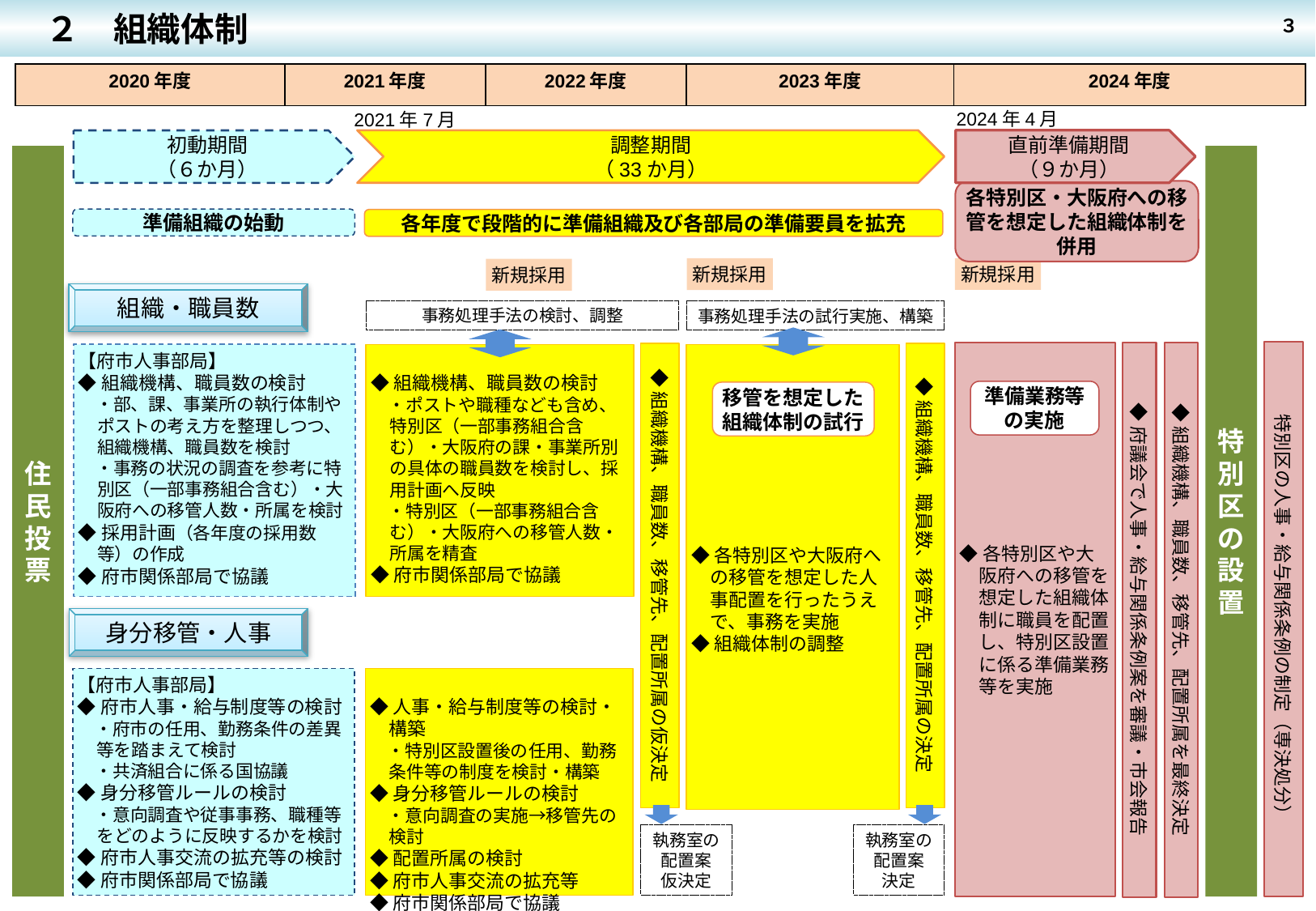

２　組織体制
３
| 2020年度 | 2021年度 | 2022年度 | 2023年度 | 2024年度 |
| --- | --- | --- | --- | --- |
2024年4月
2021年7月
調整期間
（33か月）
直前準備期間
（９か月）
初動期間
（６か月）
住民投票
特別区の設置
各特別区・大阪府への移管を想定した組織体制を併用
準備組織の始動
各年度で段階的に準備組織及び各部局の準備要員を拡充
新規採用
新規採用
新規採用
組織・職員数
事務処理手法の試行実施、構築
事務処理手法の検討、調整

特別区の人事・給与関係条例の制定（専決処分）
◆府議会で人事・給与関係条例案を審議・市会報告
◆各特別区や大阪府への移管を想定した組織体制に職員を配置し、特別区設置に係る準備業務等を実施
◆組織機構、職員数、移管先、配置所属を最終決定
◆組織機構、職員数、移管先、配置所属の決定
◆組織機構、職員数、移管先、配置所属の仮決定
【府市人事部局】
◆組織機構、職員数の検討
　・部、課、事業所の執行体制やポストの考え方を整理しつつ、組織機構、職員数を検討
　・事務の状況の調査を参考に特別区（一部事務組合含む）・大阪府への移管人数・所属を検討
◆採用計画（各年度の採用数等）の作成
◆府市関係部局で協議

◆各特別区や大阪府への移管を想定した人事配置を行ったうえで、事務を実施
◆組織体制の調整

◆組織機構、職員数の検討
　・ポストや職種なども含め、特別区（一部事務組合含む）・大阪府の課・事業所別の具体の職員数を検討し、採用計画へ反映
　・特別区（一部事務組合含む）・大阪府への移管人数・所属を精査
◆府市関係部局で協議
準備業務等
の実施
移管を想定した組織体制の試行
身分移管・人事

◆人事・給与制度等の検討・構築
　・特別区設置後の任用、勤務条件等の制度を検討・構築
◆身分移管ルールの検討
　・意向調査の実施→移管先の検討
◆配置所属の検討
◆府市人事交流の拡充等
◆府市関係部局で協議
【府市人事部局】
◆府市人事・給与制度等の検討
　・府市の任用、勤務条件の差異等を踏まえて検討
　・共済組合に係る国協議
◆身分移管ルールの検討
　・意向調査や従事事務、職種等をどのように反映するかを検討
◆府市人事交流の拡充等の検討
◆府市関係部局で協議

執務室の
配置案
仮決定
執務室の
配置案
決定